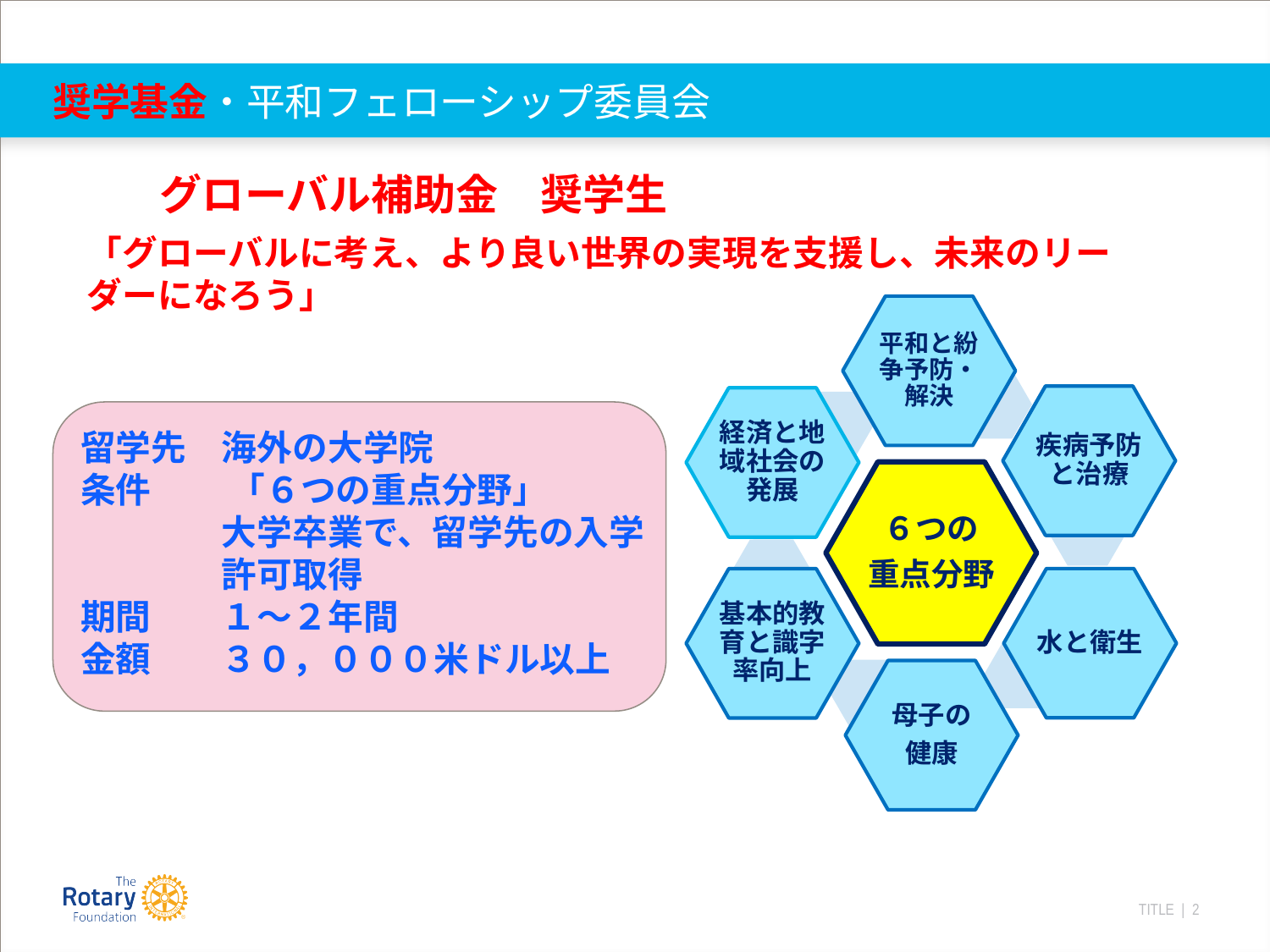

# 奨学基金・平和フェローシップ委員会
グローバル補助金　奨学生

「グローバルに考え、より良い世界の実現を支援し、未来のリーダーになろう」
６つの
重点分野
平和と紛争予防・解決
疾病予防と治療
水と衛生
母子の
健康
基本的教育と識字率向上
経済と地域社会の発展

留学先　海外の大学院
条件　　 「６つの重点分野」
　　　　大学卒業で、留学先の入学
　　　　許可取得
期間　　１～２年間
金額　　３０，０００米ドル以上